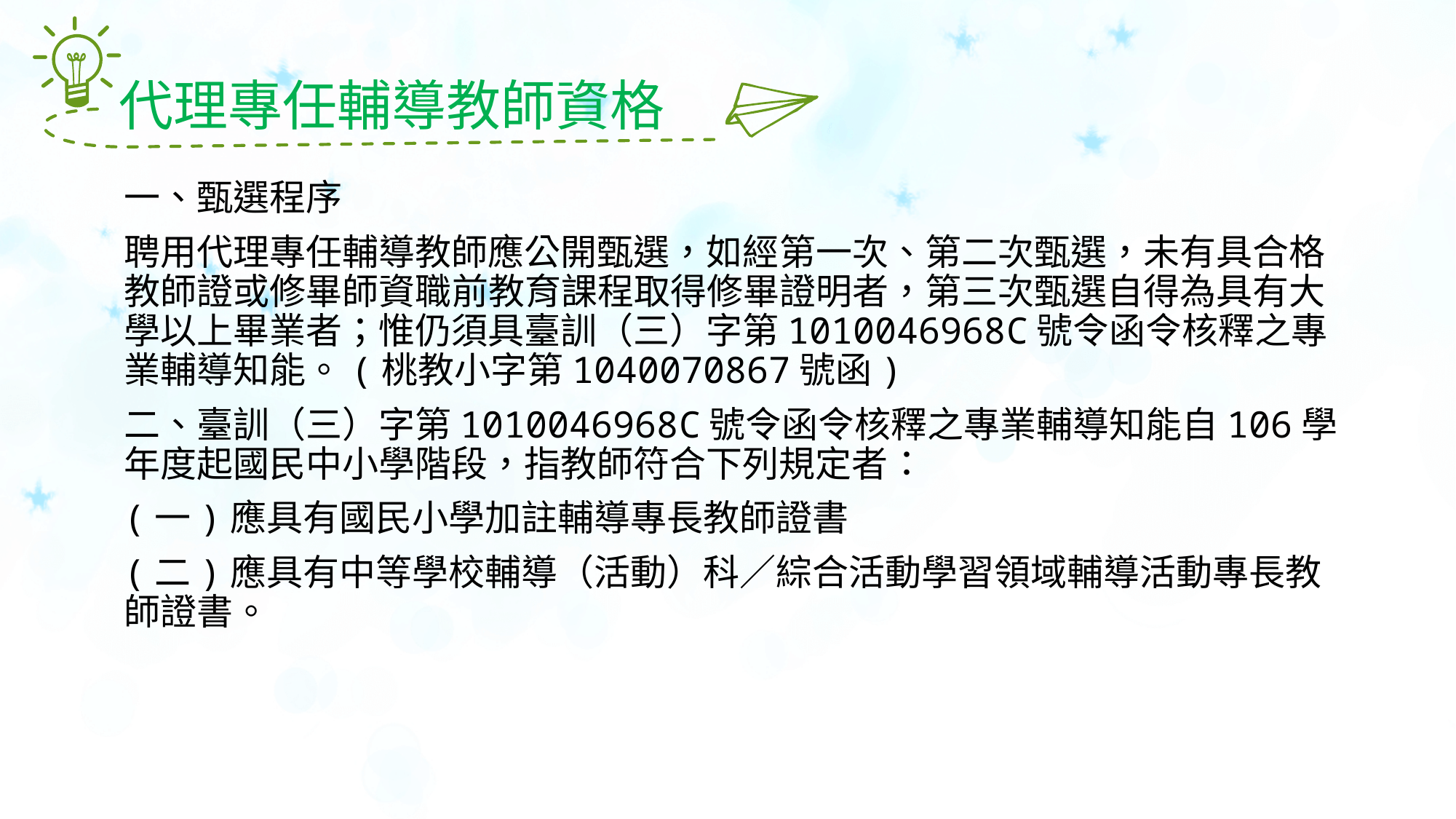

代理專任輔導教師資格
一、甄選程序
聘用代理專任輔導教師應公開甄選，如經第一次、第二次甄選，未有具合格教師證或修畢師資職前教育課程取得修畢證明者，第三次甄選自得為具有大學以上畢業者；惟仍須具臺訓（三）字第1010046968C號令函令核釋之專業輔導知能。(桃教小字第1040070867號函)
二、臺訓（三）字第1010046968C號令函令核釋之專業輔導知能自106學年度起國民中小學階段，指教師符合下列規定者：
(一)應具有國民小學加註輔導專長教師證書
(二)應具有中等學校輔導（活動）科／綜合活動學習領域輔導活動專長教師證書。